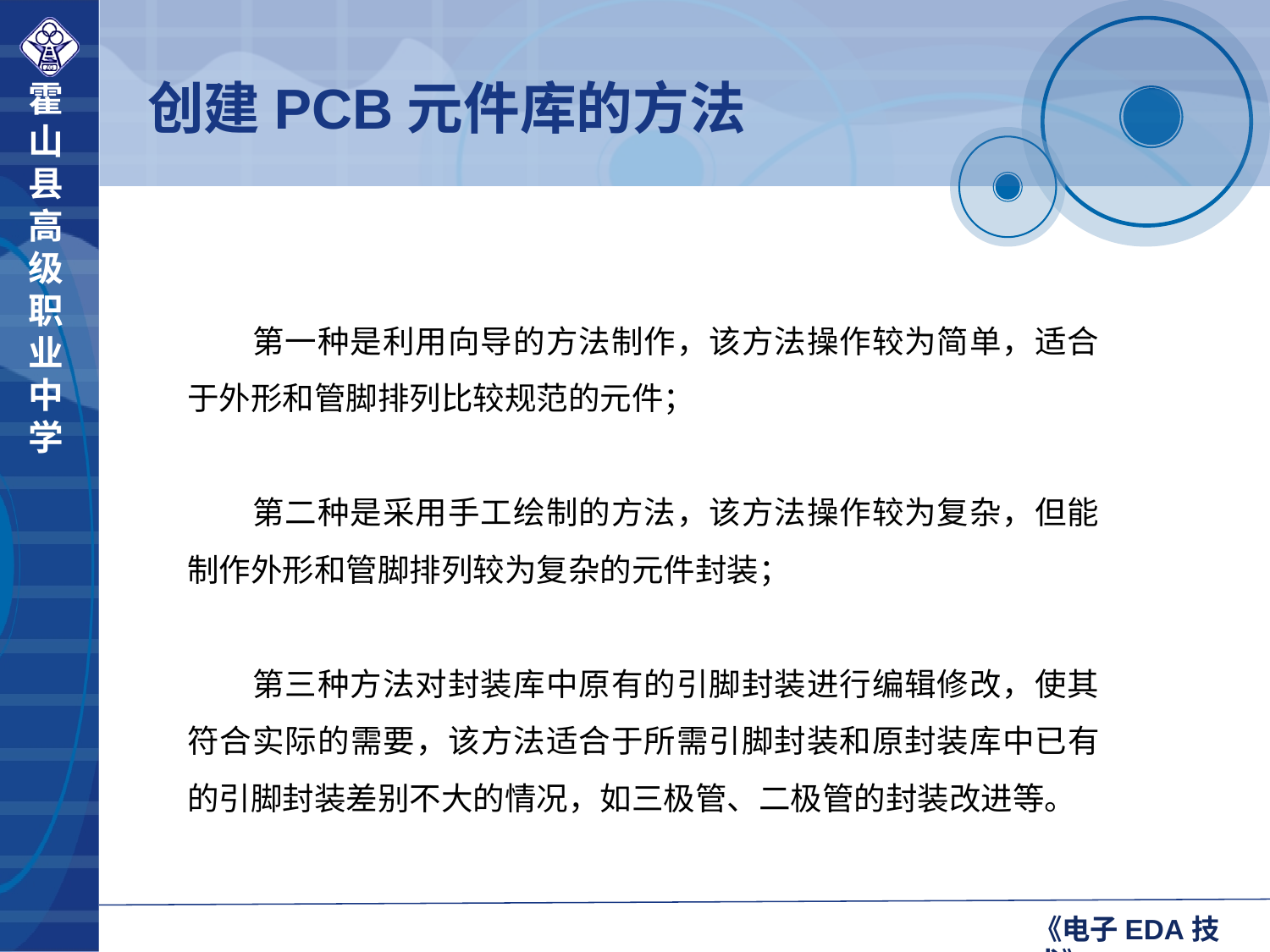

创建PCB元件库的方法
       第一种是利用向导的方法制作，该方法操作较为简单，适合于外形和管脚排列比较规范的元件；

       第二种是采用手工绘制的方法，该方法操作较为复杂，但能制作外形和管脚排列较为复杂的元件封装；

       第三种方法对封装库中原有的引脚封装进行编辑修改，使其符合实际的需要，该方法适合于所需引脚封装和原封装库中已有的引脚封装差别不大的情况，如三极管、二极管的封装改进等。